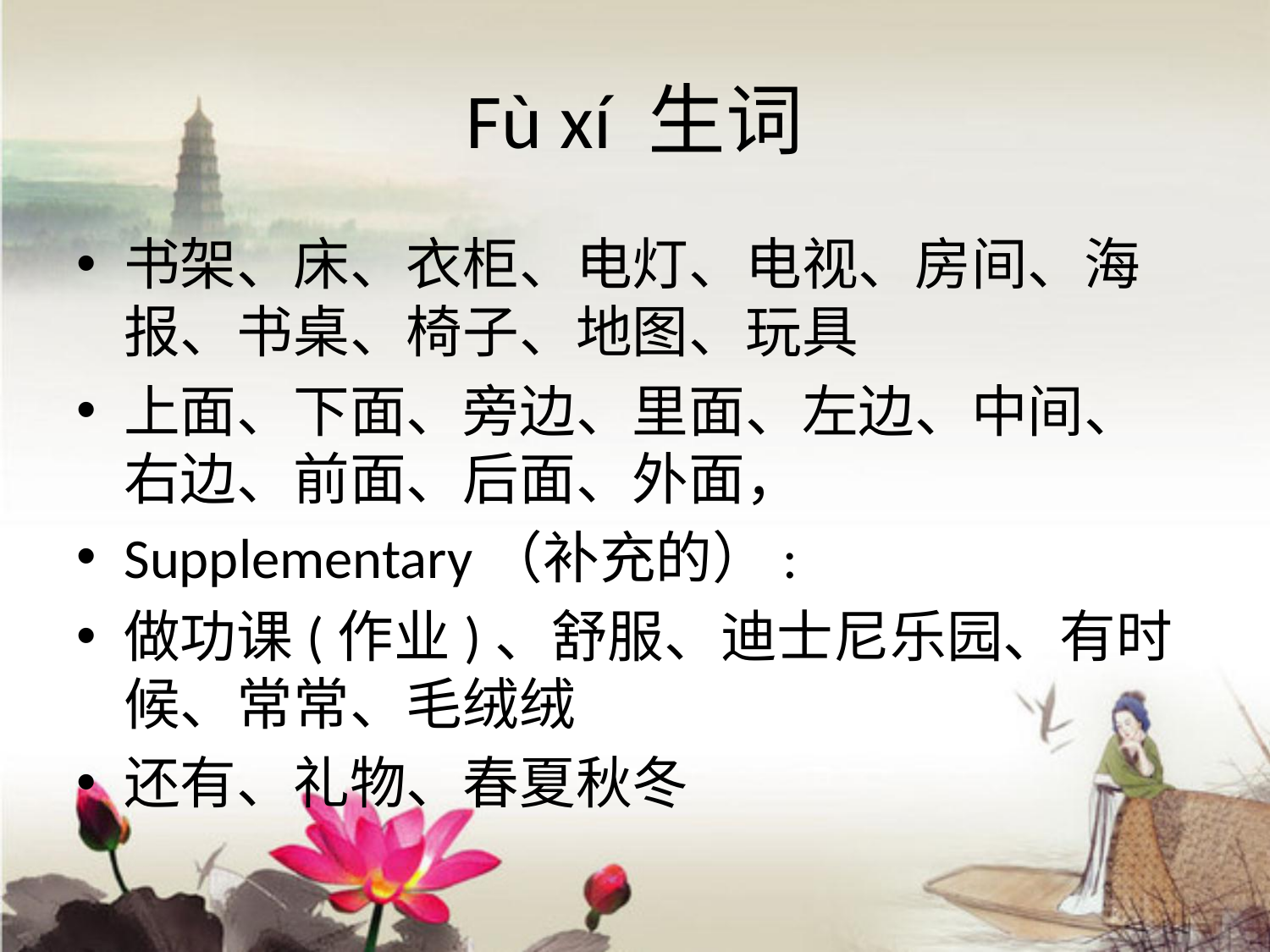

# Fù xí 生词
书架、床、衣柜、电灯、电视、房间、海报、书桌、椅子、地图、玩具
上面、下面、旁边、里面、左边、中间、右边、前面、后面、外面，
Supplementary（补充的）:
做功课(作业)、舒服、迪士尼乐园、有时候、常常、毛绒绒
还有、礼物、春夏秋冬